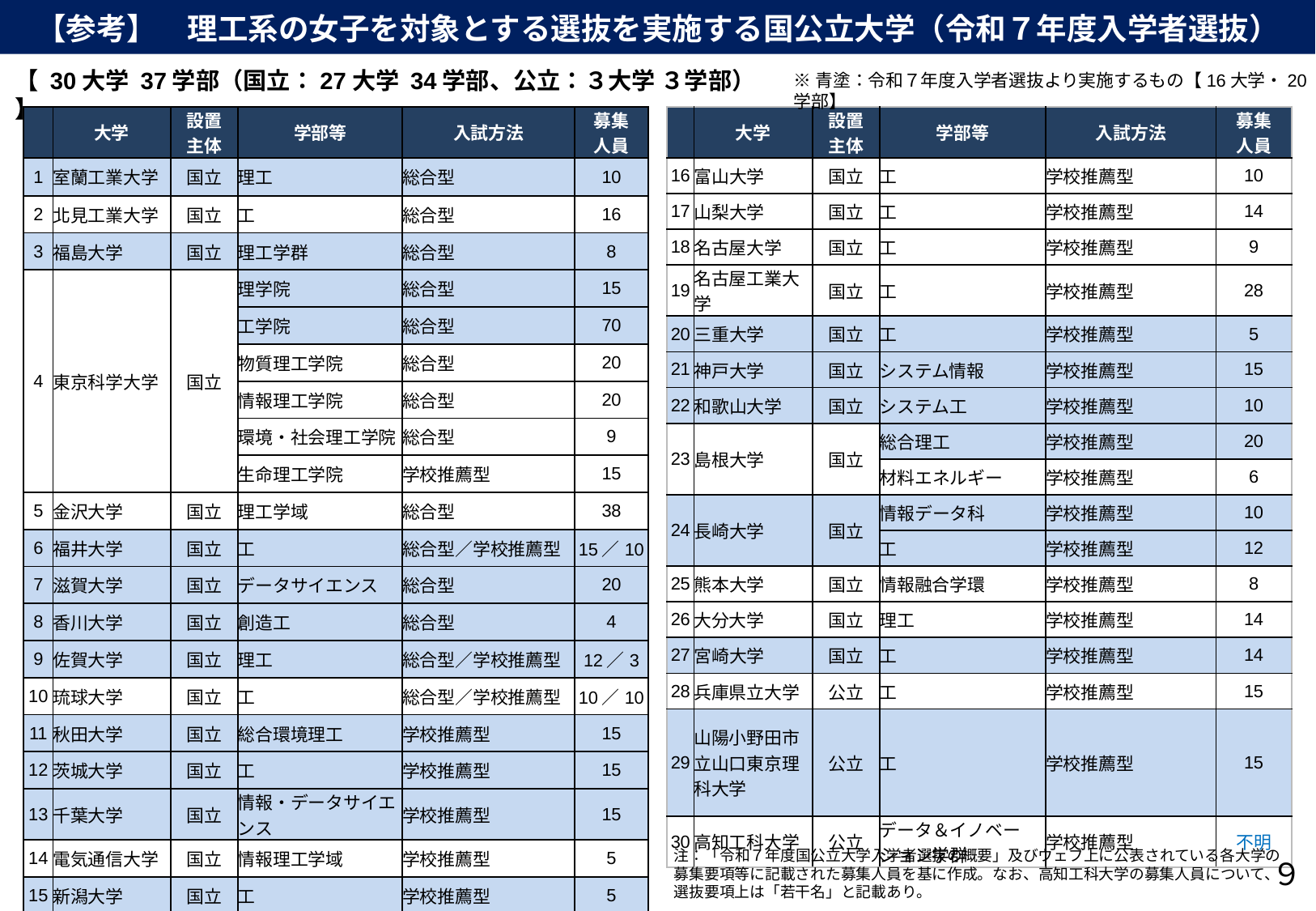

# 【参考】　理工系の女子を対象とする選抜を実施する国公立大学（令和７年度入学者選抜）
【 30大学 37学部（国立：27大学 34学部、公立：３大学 ３学部） 】
※青塗：令和７年度入学者選抜より実施するもの【16大学・20学部】
|  | 大学 | 設置 主体 | 学部等 | 入試方法 | 募集 人員 |
| --- | --- | --- | --- | --- | --- |
| 1 | 室蘭工業大学 | 国立 | 理工 | 総合型 | 10 |
| 2 | 北見工業大学 | 国立 | 工 | 総合型 | 16 |
| 3 | 福島大学 | 国立 | 理工学群 | 総合型 | 8 |
| 4 | 東京科学大学 | 国立 | 理学院 | 総合型 | 15 |
|  |  |  | 工学院 | 総合型 | 70 |
|  |  |  | 物質理工学院 | 総合型 | 20 |
|  |  |  | 情報理工学院 | 総合型 | 20 |
|  |  |  | 環境・社会理工学院 | 総合型 | 9 |
|  |  |  | 生命理工学院 | 学校推薦型 | 15 |
| 5 | 金沢大学 | 国立 | 理工学域 | 総合型 | 38 |
| 6 | 福井大学 | 国立 | 工 | 総合型／学校推薦型 | 15／10 |
| 7 | 滋賀大学 | 国立 | データサイエンス | 総合型 | 20 |
| 8 | 香川大学 | 国立 | 創造工 | 総合型 | 4 |
| 9 | 佐賀大学 | 国立 | 理工 | 総合型／学校推薦型 | 12／3 |
| 10 | 琉球大学 | 国立 | 工 | 総合型／学校推薦型 | 10／10 |
| 11 | 秋田大学 | 国立 | 総合環境理工 | 学校推薦型 | 15 |
| 12 | 茨城大学 | 国立 | 工 | 学校推薦型 | 15 |
| 13 | 千葉大学 | 国立 | 情報・データサイエンス | 学校推薦型 | 15 |
| 14 | 電気通信大学 | 国立 | 情報理工学域 | 学校推薦型 | 5 |
| 15 | 新潟大学 | 国立 | 工 | 学校推薦型 | 5 |
|  | 大学 | 設置 主体 | 学部等 | 入試方法 | 募集 人員 |
| --- | --- | --- | --- | --- | --- |
| 16 | 富山大学 | 国立 | 工 | 学校推薦型 | 10 |
| 17 | 山梨大学 | 国立 | 工 | 学校推薦型 | 14 |
| 18 | 名古屋大学 | 国立 | 工 | 学校推薦型 | 9 |
| 19 | 名古屋工業大学 | 国立 | 工 | 学校推薦型 | 28 |
| 20 | 三重大学 | 国立 | 工 | 学校推薦型 | 5 |
| 21 | 神戸大学 | 国立 | システム情報 | 学校推薦型 | 15 |
| 22 | 和歌山大学 | 国立 | システム工 | 学校推薦型 | 10 |
| 23 | 島根大学 | 国立 | 総合理工 | 学校推薦型 | 20 |
|  |  |  | 材料エネルギー | 学校推薦型 | 6 |
| 24 | 長崎大学 | 国立 | 情報データ科 | 学校推薦型 | 10 |
|  |  |  | 工 | 学校推薦型 | 12 |
| 25 | 熊本大学 | 国立 | 情報融合学環 | 学校推薦型 | 8 |
| 26 | 大分大学 | 国立 | 理工 | 学校推薦型 | 14 |
| 27 | 宮崎大学 | 国立 | 工 | 学校推薦型 | 14 |
| 28 | 兵庫県立大学 | 公立 | 工 | 学校推薦型 | 15 |
| 29 | 山陽小野田市立山口東京理科大学 | 公立 | 工 | 学校推薦型 | 15 |
| 30 | 高知工科大学 | 公立 | データ＆イノベーション学群 | 学校推薦型 | 不明 |
注：「令和７年度国公立大学入学者選抜の概要」及びウェブ上に公表されている各大学の募集要項等に記載された募集人員を基に作成。なお、高知工科大学の募集人員について、選抜要項上は「若干名」と記載あり。
９